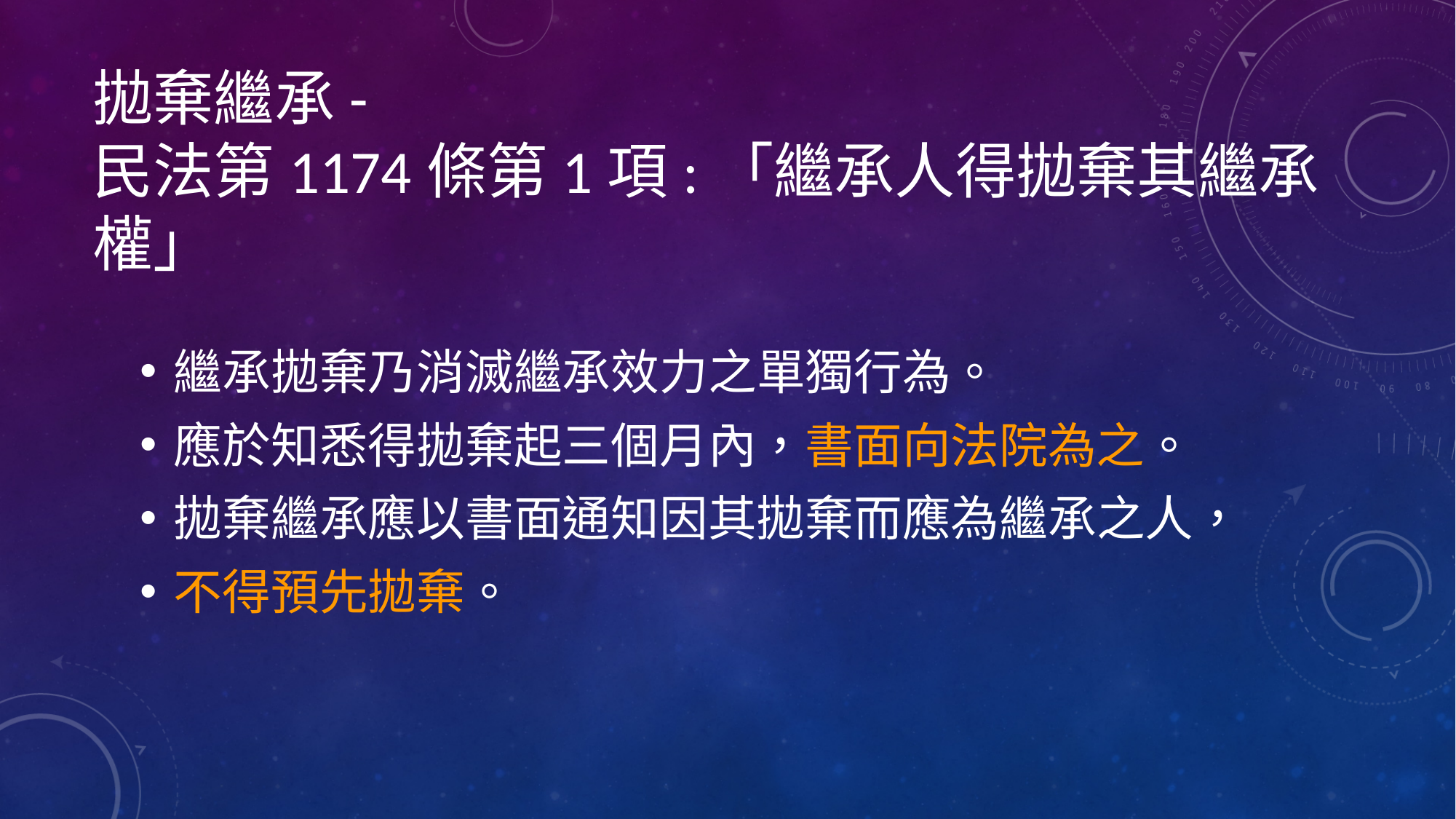

# 拋棄繼承- 民法第1174條第1項:「繼承人得拋棄其繼承權」
繼承拋棄乃消滅繼承效力之單獨行為。
應於知悉得拋棄起三個月內，書面向法院為之。
拋棄繼承應以書面通知因其拋棄而應為繼承之人，
不得預先拋棄。